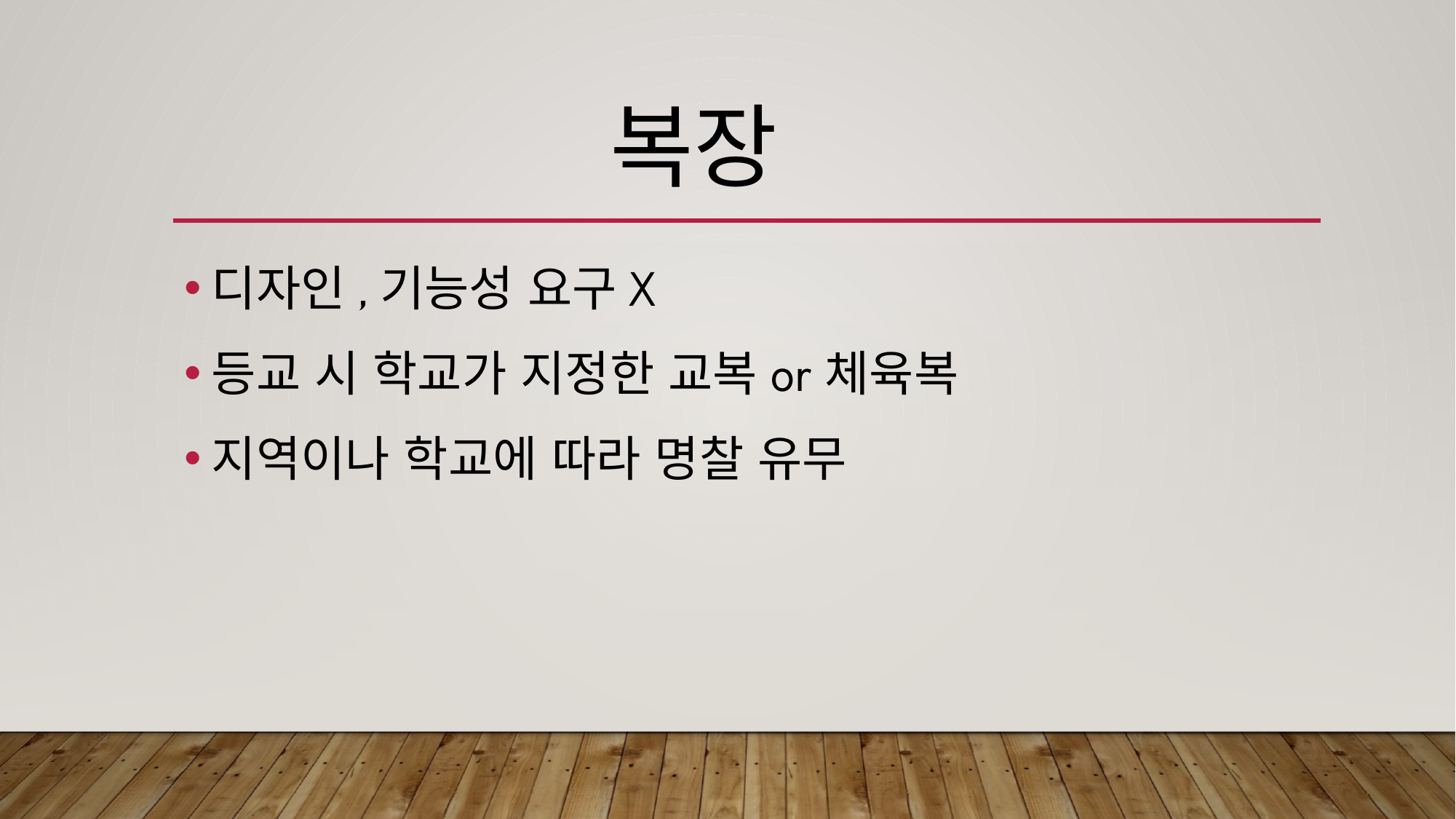

# 복장
디자인,기능성 요구X
등교 시 학교가 지정한 교복or체육복
지역이나 학교에 따라 명찰 유무